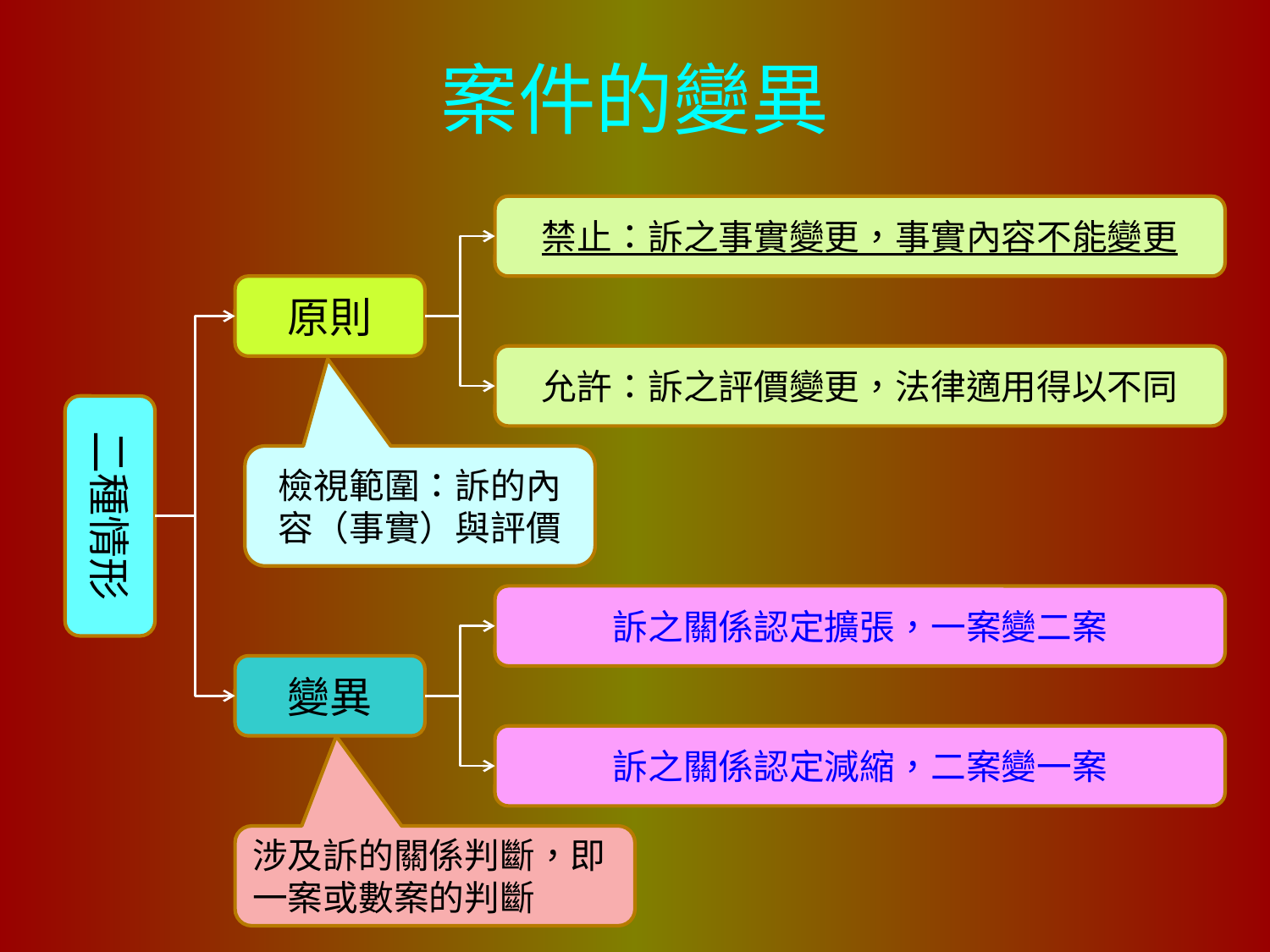

# 案件的變異
禁止：訴之事實變更，事實內容不能變更
原則
允許：訴之評價變更，法律適用得以不同
二種情形
檢視範圍：訴的內容（事實）與評價
訴之關係認定擴張，一案變二案
變異
訴之關係認定減縮，二案變一案
涉及訴的關係判斷，即一案或數案的判斷